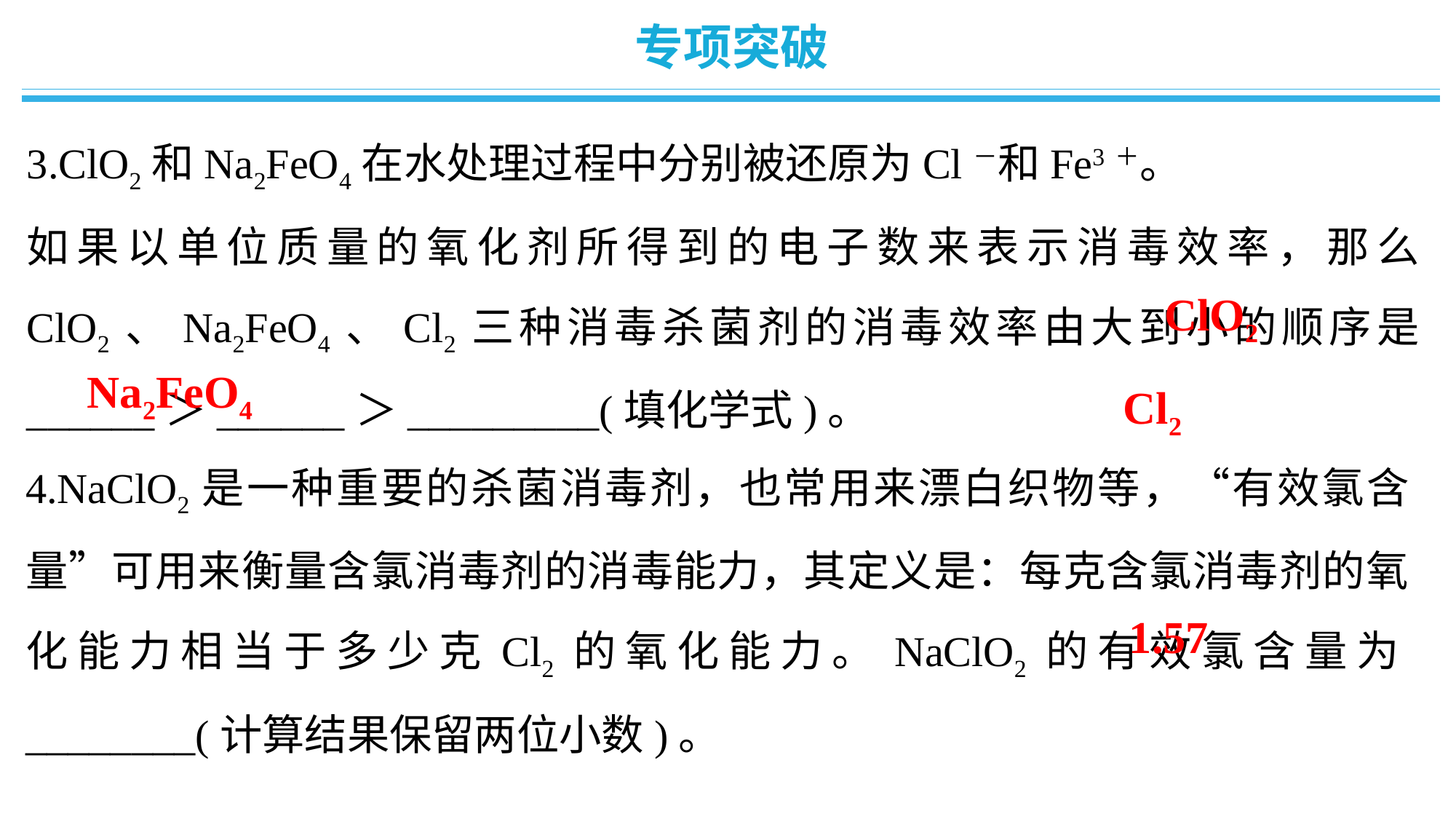

专项突破
3.ClO2和Na2FeO4在水处理过程中分别被还原为Cl－和Fe3＋。
如果以单位质量的氧化剂所得到的电子数来表示消毒效率，那么ClO2、Na2FeO4、Cl2三种消毒杀菌剂的消毒效率由大到小的顺序是______＞______＞_________(填化学式)。
  ClO2  　     Cl2

Na2FeO4
4.NaClO2是一种重要的杀菌消毒剂，也常用来漂白织物等，“有效氯含量”可用来衡量含氯消毒剂的消毒能力，其定义是：每克含氯消毒剂的氧化能力相当于多少克Cl2的氧化能力。NaClO2的有效氯含量为________(计算结果保留两位小数)。
1.57